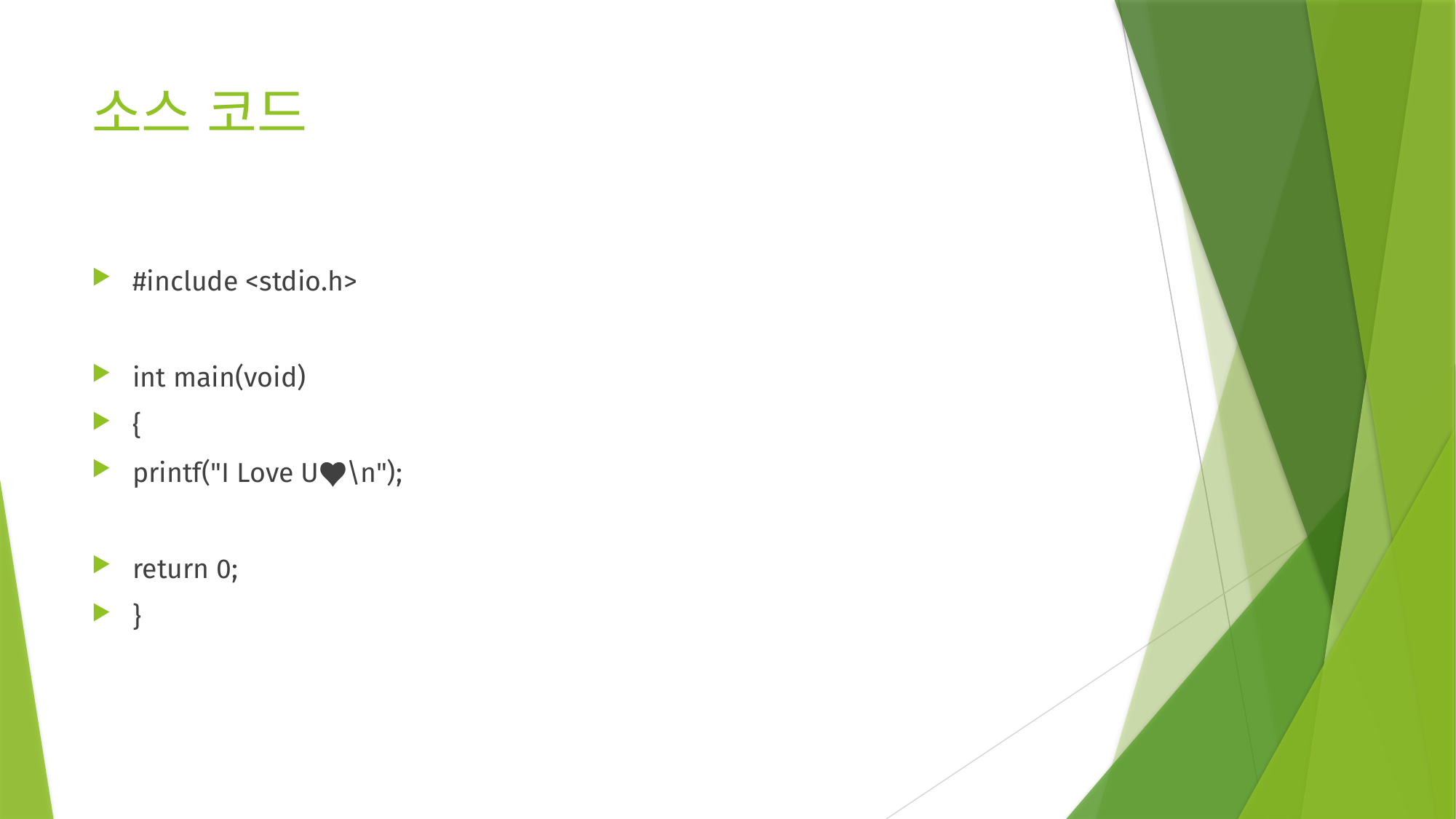

# 소스 코드
#include <stdio.h>

int main(void)
{
printf("I Love U♥\n");

return 0;
}